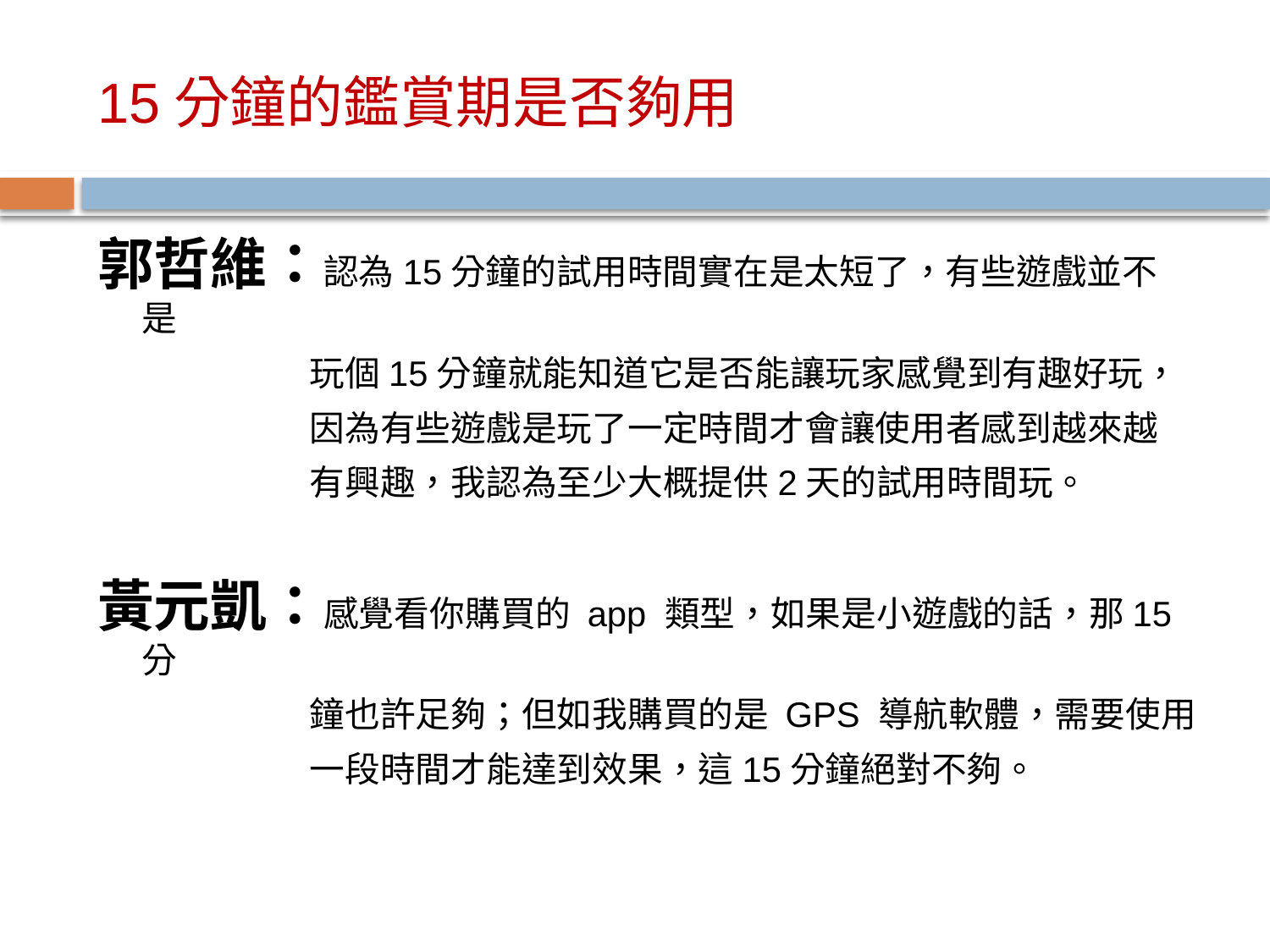

# 15分鐘的鑑賞期是否夠用
郭哲維：認為15分鐘的試用時間實在是太短了，有些遊戲並不  是
                          玩個15分鐘就能知道它是否能讓玩家感覺到有趣好玩，
                          因為有些遊戲是玩了一定時間才會讓使用者感到越來越
                          有興趣，我認為至少大概提供2天的試用時間玩。

黃元凱：感覺看你購買的 app 類型，如果是小遊戲的話，那15分
                          鐘也許足夠；但如我購買的是 GPS 導航軟體，需要使用
                          一段時間才能達到效果，這15分鐘絕對不夠。